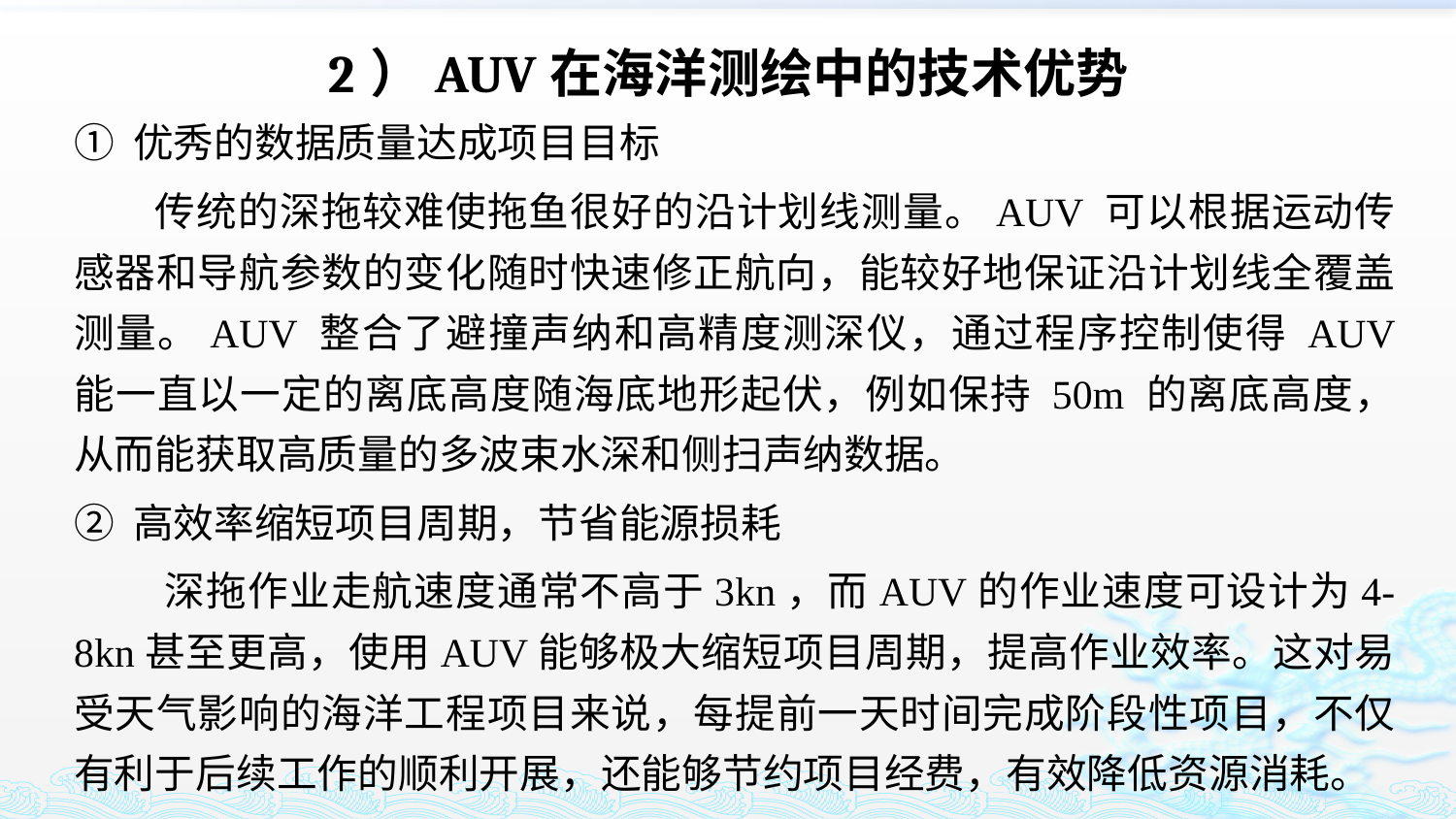

# 2）AUV在海洋测绘中的技术优势
① 优秀的数据质量达成项目目标
       传统的深拖较难使拖鱼很好的沿计划线测量。AUV 可以根据运动传感器和导航参数的变化随时快速修正航向，能较好地保证沿计划线全覆盖测量。AUV 整合了避撞声纳和高精度测深仪，通过程序控制使得 AUV 能一直以一定的离底高度随海底地形起伏，例如保持 50m 的离底高度，从而能获取高质量的多波束水深和侧扫声纳数据。
② 高效率缩短项目周期，节省能源损耗
        深拖作业走航速度通常不高于3kn，而AUV的作业速度可设计为4-8kn甚至更高，使用AUV能够极大缩短项目周期，提高作业效率。这对易受天气影响的海洋工程项目来说，每提前一天时间完成阶段性项目，不仅有利于后续工作的顺利开展，还能够节约项目经费，有效降低资源消耗。